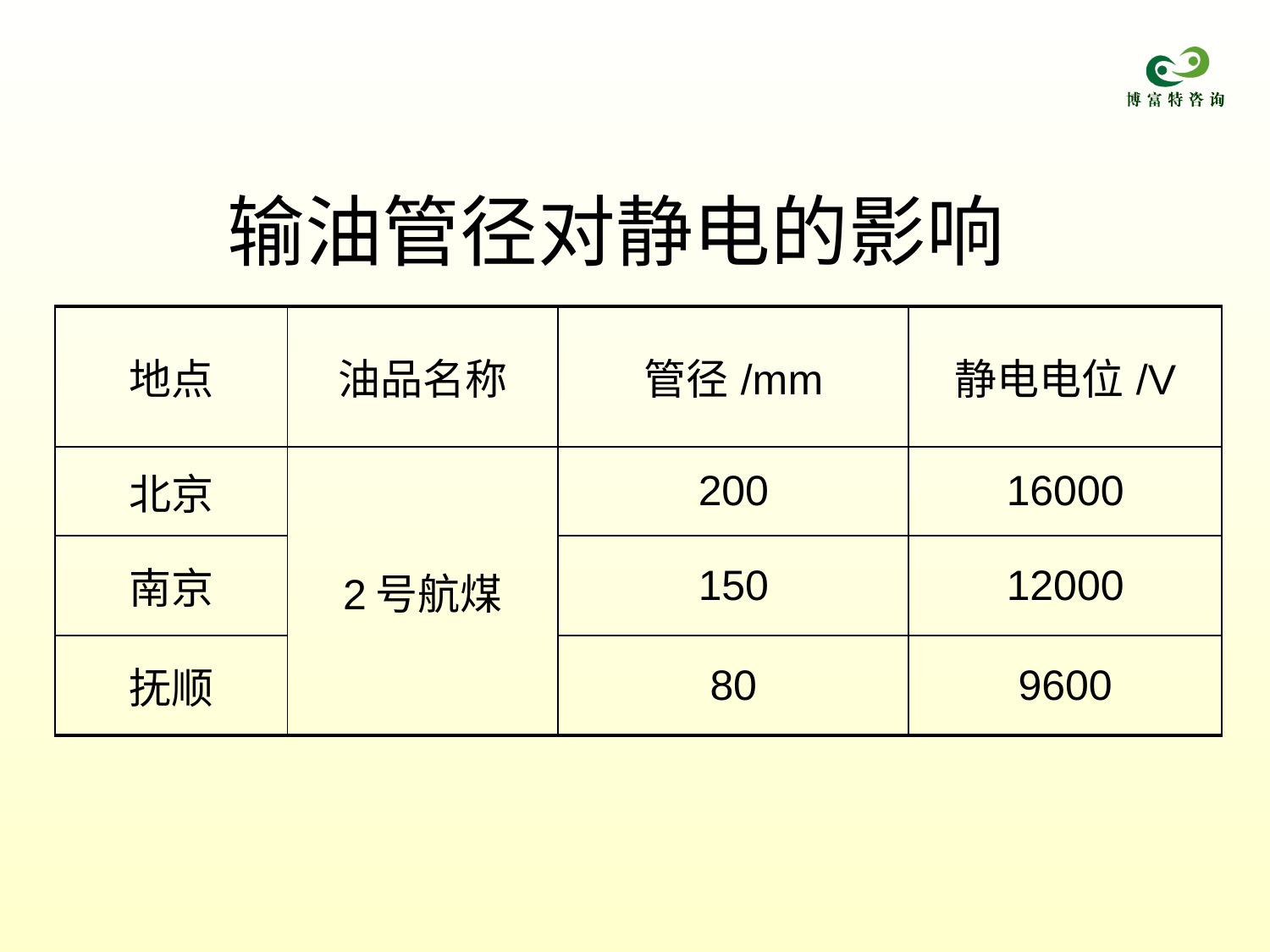

输油管径对静电的影响
| 地点 | 油品名称 | 管径/mm | 静电电位/V |
| --- | --- | --- | --- |
| 北京 | 2号航煤 | 200 | 16000 |
| 南京 |  | 150 | 12000 |
| 抚顺 |  | 80 | 9600 |
92